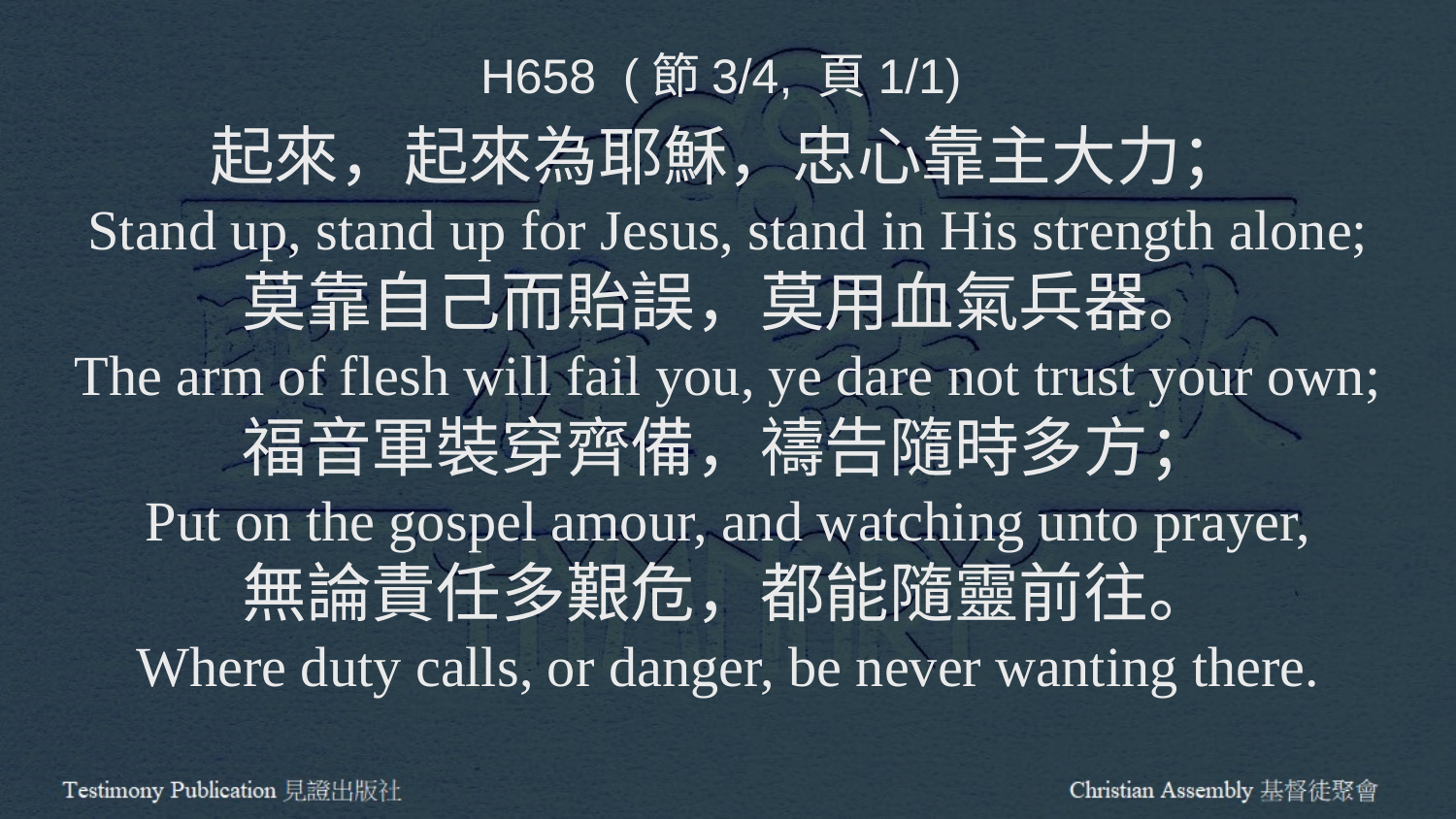

H658  (節3/4, 頁1/1)
起來，起來為耶穌，忠心靠主大力；
Stand up, stand up for Jesus, stand in His strength alone;
莫靠自己而貽誤，莫用血氣兵器。
The arm of flesh will fail you, ye dare not trust your own;
福音軍裝穿齊備，禱告隨時多方；
Put on the gospel amour, and watching unto prayer,
無論責任多艱危，都能隨靈前往。
Where duty calls, or danger, be never wanting there.